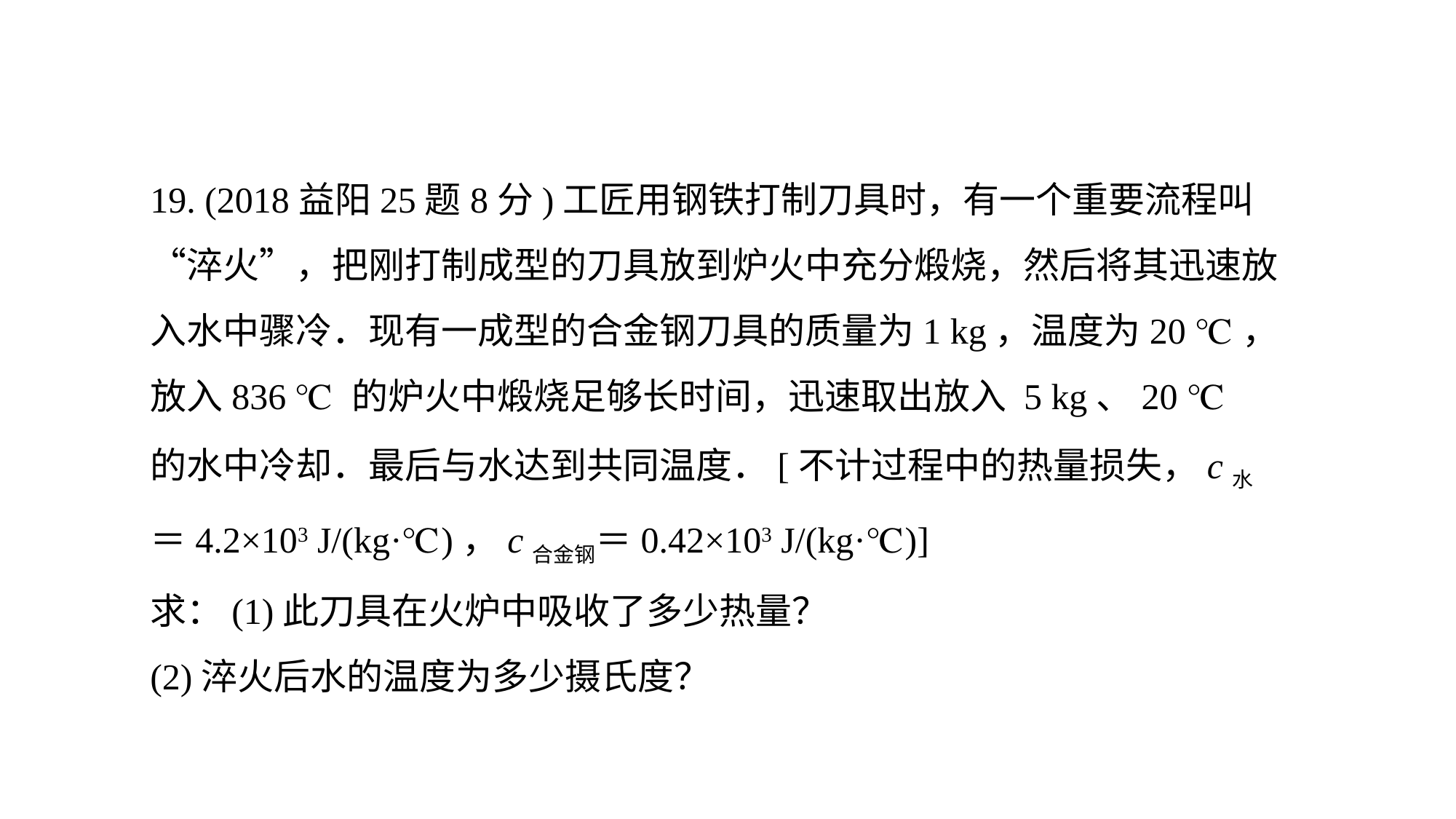

19. (2018益阳25题8分)工匠用钢铁打制刀具时，有一个重要流程叫“淬火”，把刚打制成型的刀具放到炉火中充分煅烧，然后将其迅速放入水中骤冷．现有一成型的合金钢刀具的质量为1 kg，温度为20 ℃，放入836 ℃ 的炉火中煅烧足够长时间，迅速取出放入 5 kg、20 ℃ 的水中冷却．最后与水达到共同温度．[不计过程中的热量损失，c水＝4.2×103 J/(kg·℃)，c合金钢＝0.42×103 J/(kg·℃)]
求：(1)此刀具在火炉中吸收了多少热量？
(2)淬火后水的温度为多少摄氏度？